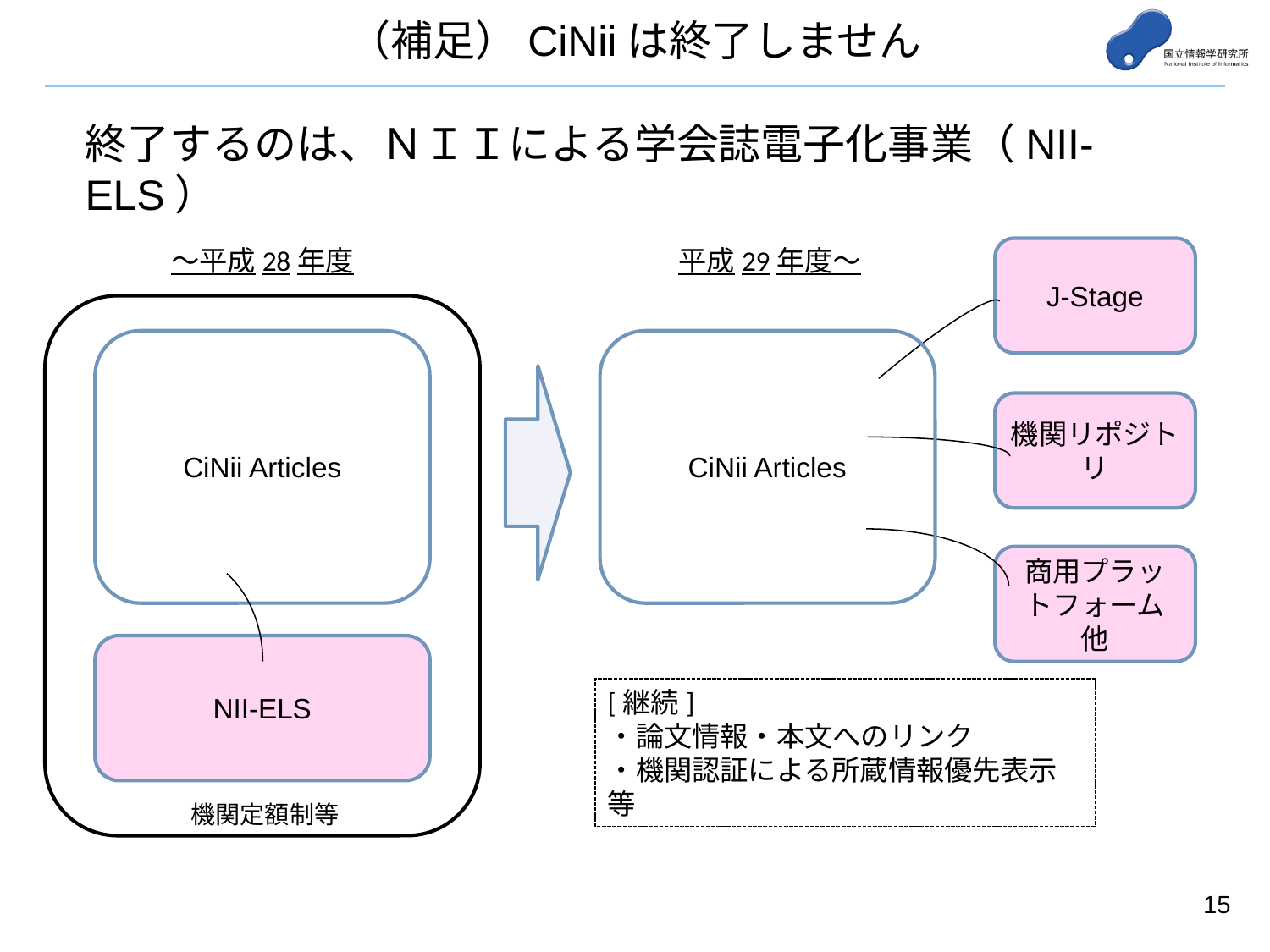

# （補足）CiNiiは終了しません
終了するのは、ＮＩＩによる学会誌電子化事業（NII-ELS）
～平成28年度
平成29年度～
J-Stage

CiNii Articles
CiNii Articles

機関リポジトリ

商用プラットフォーム他

NII-ELS
[継続]
・論文情報・本文へのリンク
・機関認証による所蔵情報優先表示等
機関定額制等
15